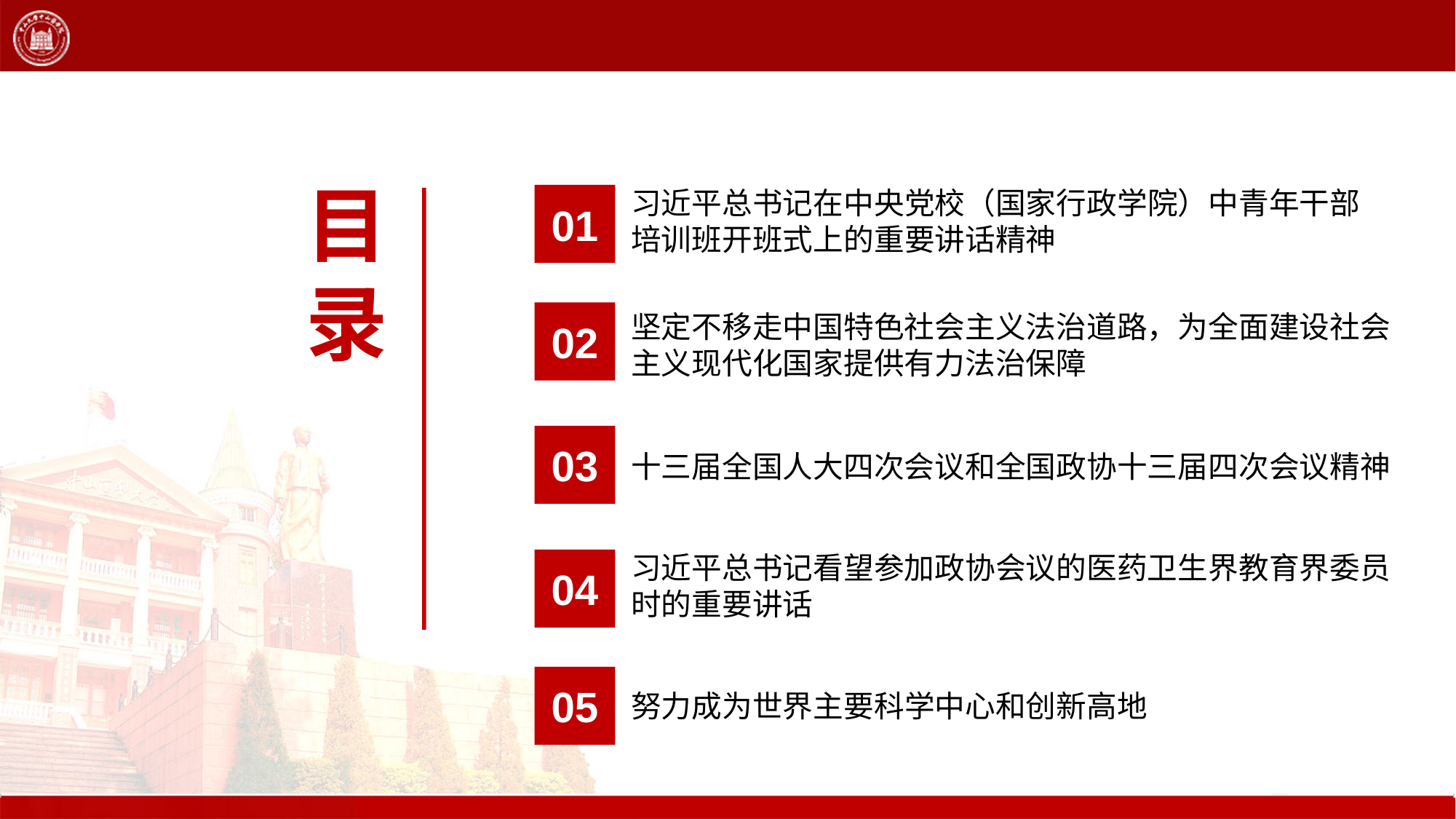

目录
习近平总书记在中央党校（国家行政学院）中青年干部培训班开班式上的重要讲话精神
01

坚定不移走中国特色社会主义法治道路，为全面建设社会主义现代化国家提供有力法治保障
02
03
十三届全国人大四次会议和全国政协十三届四次会议精神
习近平总书记看望参加政协会议的医药卫生界教育界委员时的重要讲话
04
05
努力成为世界主要科学中心和创新高地